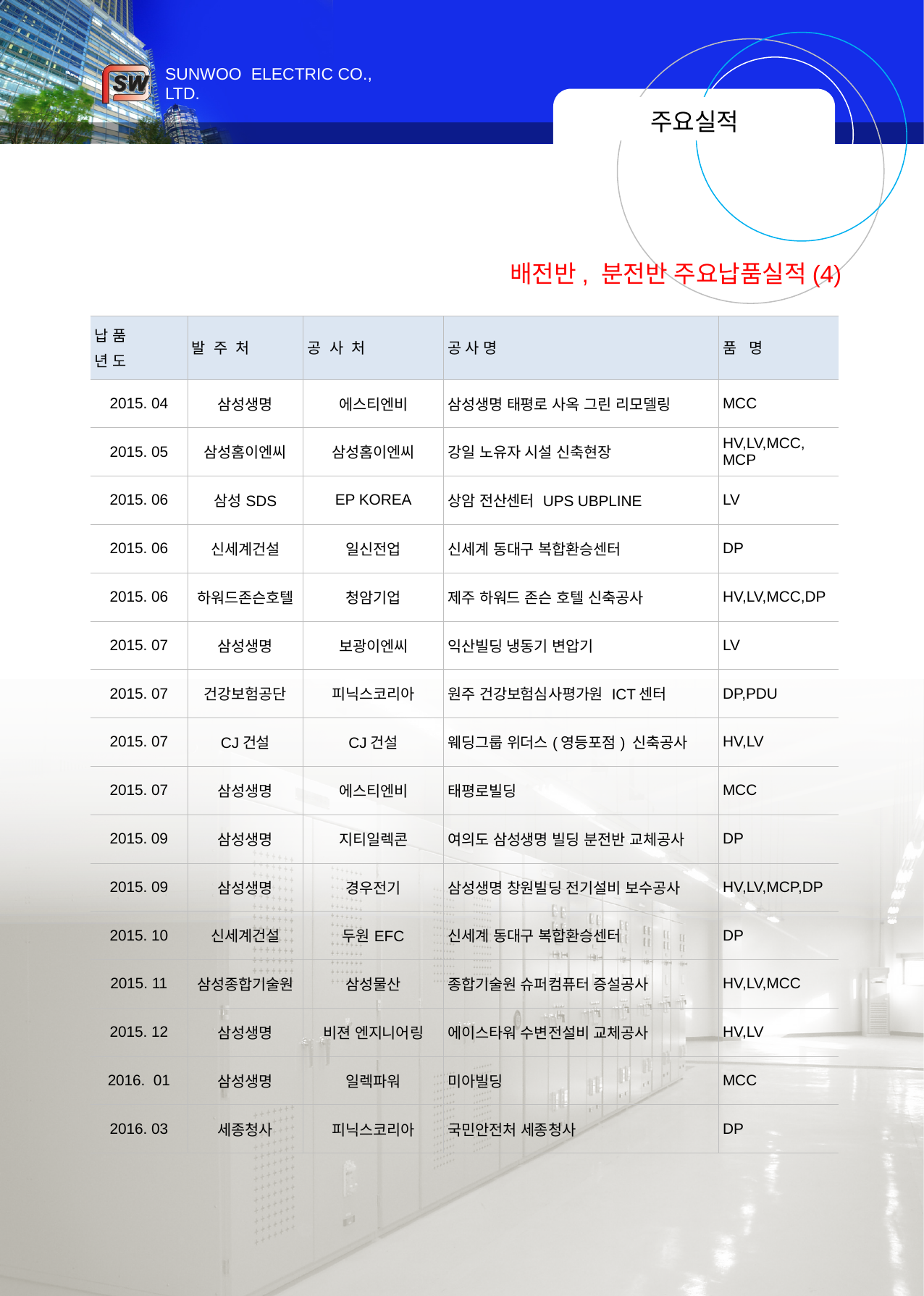

# 주요실적
배전반, 분전반 주요납품실적(4)
| 납 품 년 도 | 발 주 처 | 공 사 처 | 공 사 명 | 품 명 |
| --- | --- | --- | --- | --- |
| 2015. 04 | 삼성생명 | 에스티엔비 | 삼성생명 태평로 사옥 그린 리모델링 | MCC |
| 2015. 05 | 삼성홈이엔씨 | 삼성홈이엔씨 | 강일 노유자 시설 신축현장 | HV,LV,MCC, MCP |
| 2015. 06 | 삼성SDS | EP KOREA | 상암 전산센터 UPS UBPLINE | LV |
| 2015. 06 | 신세계건설 | 일신전업 | 신세계 동대구 복합환승센터 | DP |
| 2015. 06 | 하워드존슨호텔 | 청암기업 | 제주 하워드 존슨 호텔 신축공사 | HV,LV,MCC,DP |
| 2015. 07 | 삼성생명 | 보광이엔씨 | 익산빌딩 냉동기 변압기 | LV |
| 2015. 07 | 건강보험공단 | 피닉스코리아 | 원주 건강보험심사평가원 ICT센터 | DP,PDU |
| 2015. 07 | CJ건설 | CJ건설 | 웨딩그룹 위더스(영등포점) 신축공사 | HV,LV |
| 2015. 07 | 삼성생명 | 에스티엔비 | 태평로빌딩 | MCC |
| 2015. 09 | 삼성생명 | 지티일렉콘 | 여의도 삼성생명 빌딩 분전반 교체공사 | DP |
| 2015. 09 | 삼성생명 | 경우전기 | 삼성생명 창원빌딩 전기설비 보수공사 | HV,LV,MCP,DP |
| 2015. 10 | 신세계건설 | 두원EFC | 신세계 동대구 복합환승센터 | DP |
| 2015. 11 | 삼성종합기술원 | 삼성물산 | 종합기술원 슈퍼컴퓨터 증설공사 | HV,LV,MCC |
| 2015. 12 | 삼성생명 | 비젼 엔지니어링 | 에이스타워 수변전설비 교체공사 | HV,LV |
| 2016. 01 | 삼성생명 | 일렉파워 | 미아빌딩 | MCC |
| 2016. 03 | 세종청사 | 피닉스코리아 | 국민안전처 세종청사 | DP |